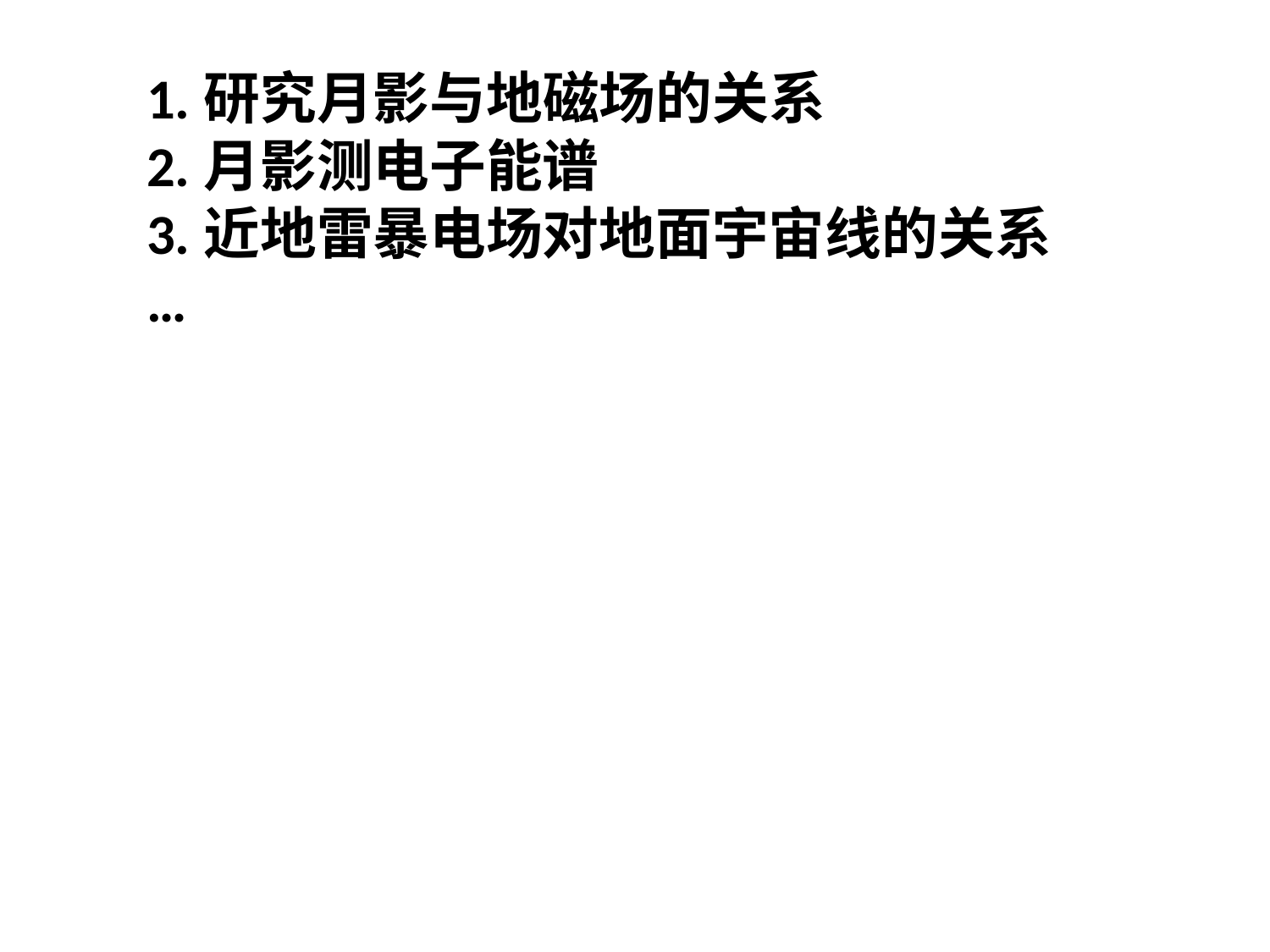

1.研究月影与地磁场的关系
2.月影测电子能谱
3.近地雷暴电场对地面宇宙线的关系
…